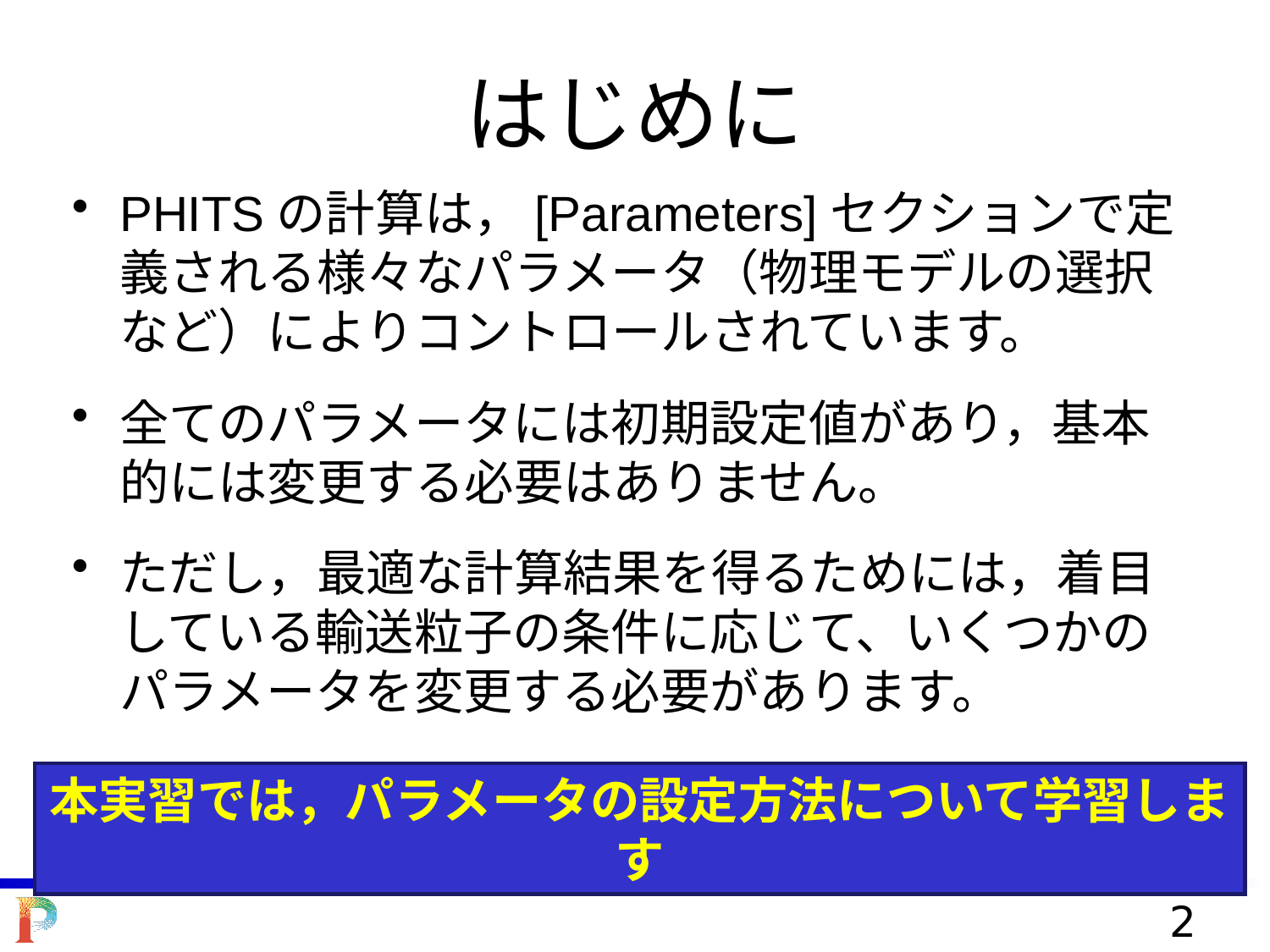

# はじめに
PHITSの計算は，[Parameters]セクションで定義される様々なパラメータ（物理モデルの選択など）によりコントロールされています。
全てのパラメータには初期設定値があり，基本的には変更する必要はありません。
ただし，最適な計算結果を得るためには，着目している輸送粒子の条件に応じて、いくつかのパラメータを変更する必要があります。
本実習では，パラメータの設定方法について学習します